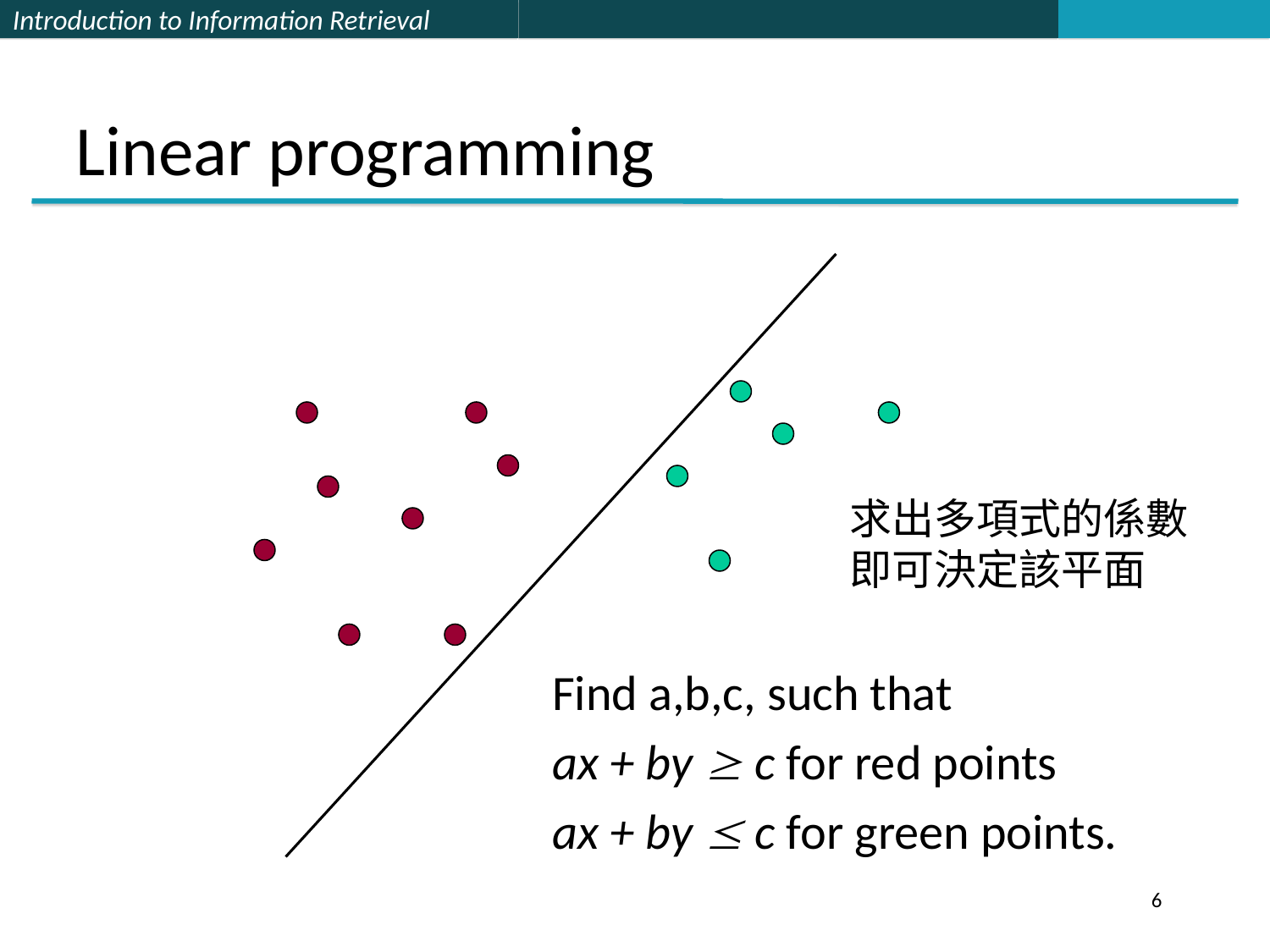

# Linear programming

求出多項式的係數
即可決定該平面

Find a,b,c, such that
ax + by ≥ c for red points
ax + by ≤ c for green points.

6